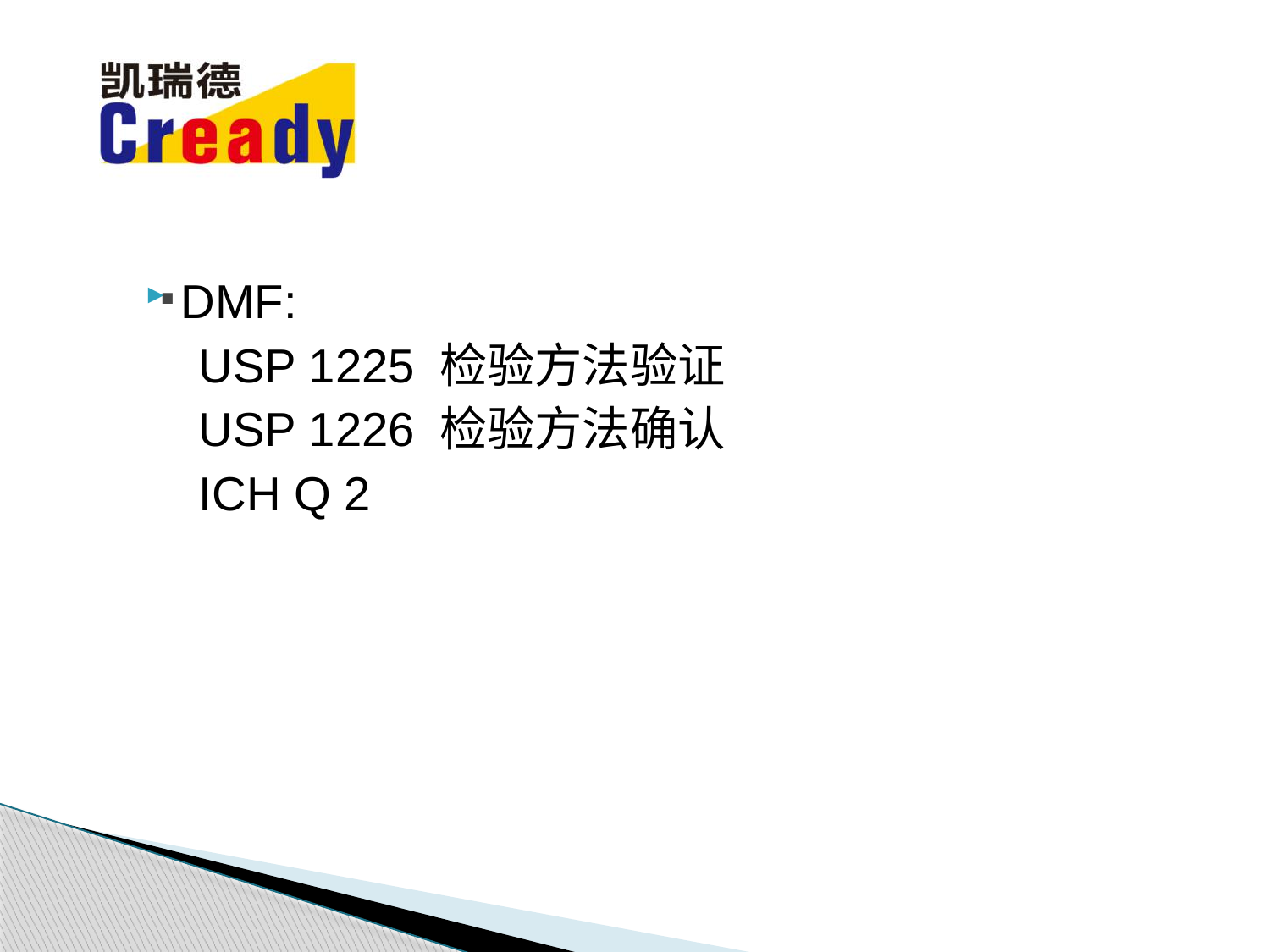

# .
DMF:
    USP 1225 检验方法验证
    USP 1226 检验方法确认
    ICH Q 2